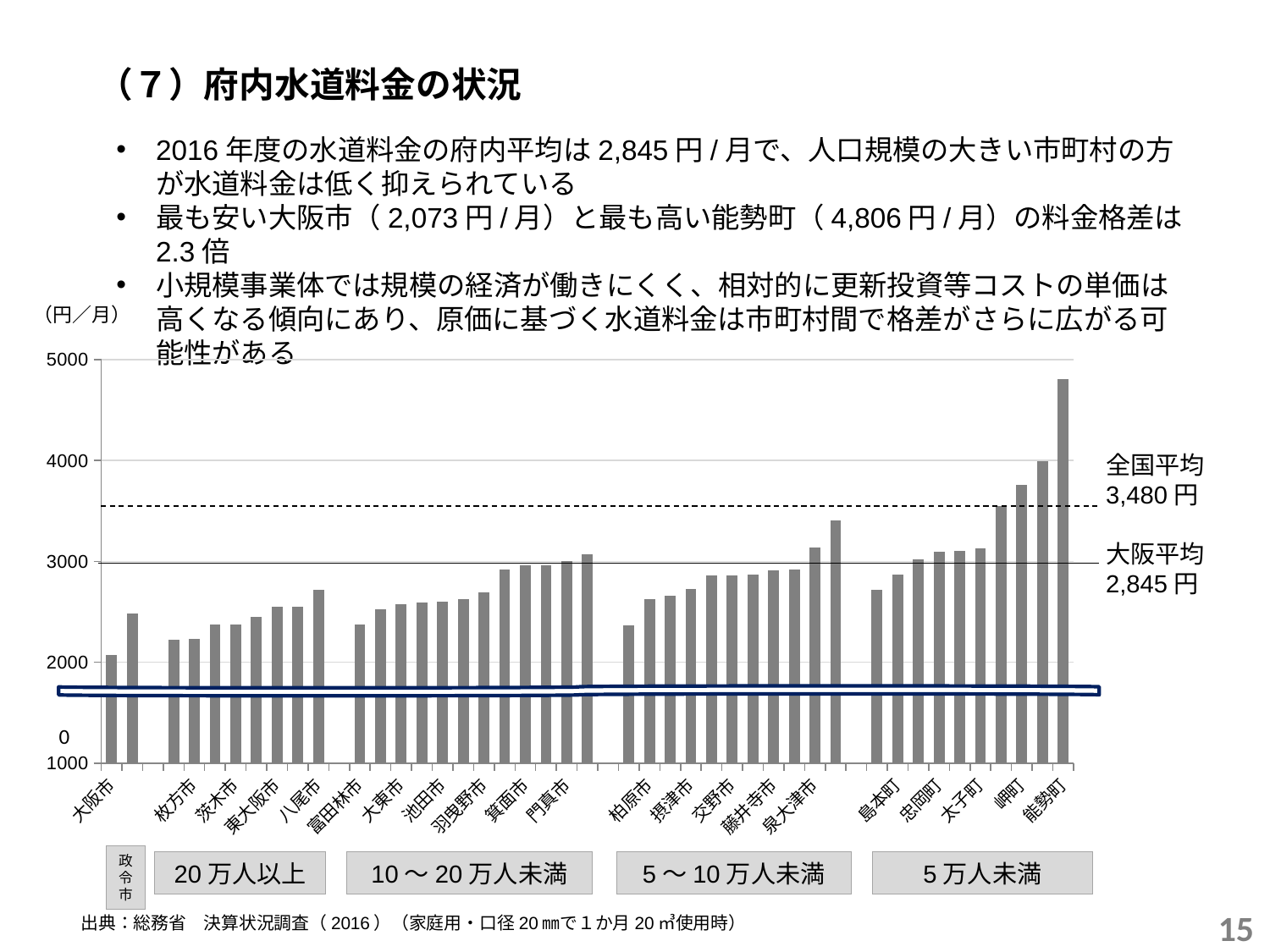

（７）府内水道料金の状況
2016年度の水道料金の府内平均は2,845円/月で、人口規模の大きい市町村の方が水道料金は低く抑えられている
最も安い大阪市（2,073円/月）と最も高い能勢町（4,806円/月）の料金格差は2.3倍
小規模事業体では規模の経済が働きにくく、相対的に更新投資等コストの単価は高くなる傾向にあり、原価に基づく水道料金は市町村間で格差がさらに広がる可能性がある
（円／月）

### Chart

| Category | 口径20㎜月20㎥料金税込 |
|---|---|
| 大阪市 | 2073.0 |
| 堺市 | 2484.0 |
|  | None |
| 吹田市 | 2224.0 |
| 枚方市 | 2235.0 |
| 高槻市 | 2376.0 |
| 茨木市 | 2376.0 |
| 豊中市 | 2451.0 |
| 東大阪市 | 2550.0 |
| 寝屋川市 | 2553.0 |
| 八尾市 | 2721.0 |
|  | None |
| 富田林市 | 2378.0 |
| 和泉市 | 2527.0 |
| 大東市 | 2577.0 |
| 守口市 | 2590.0 |
| 池田市 | 2602.0 |
| 岸和田市 | 2624.0 |
| 羽曳野市 | 2694.0 |
| 河内長野市 | 2921.0 |
| 箕面市 | 2958.0 |
| 泉佐野市 | 2959.0 |
| 門真市 | 3002.0 |
| 松原市 | 3067.0 |
|  | None |
| 貝塚市 | 2365.0 |
| 柏原市 | 2629.0 |
| 大阪狭山市 | 2656.0 |
| 摂津市 | 2728.0 |
| 高石市 | 2858.0 |
| 交野市 | 2864.0 |
| 四條畷市 | 2870.0 |
| 藤井寺市 | 2910.0 |
| 阪南市 | 2922.0 |
| 泉大津市 | 3140.0 |
| 泉南市 | 3408.0 |
|  | None |
| 熊取町 | 2720.0 |
| 島本町 | 2872.0 |
| 河南町 | 3024.0 |
| 忠岡町 | 3099.0 |
| 田尻町 | 3100.0 |
| 太子町 | 3132.0 |
| 千早赤阪村 | 3548.0 |
| 岬町 | 3760.0 |
| 豊能町 | 3996.0 |
| 能勢町 | 4806.0 |
全国平均
3,480円

大阪平均
2,845円

0
政令市
20万人以上
10～20万人未満
5～10万人未満
5万人未満
15
出典：総務省　決算状況調査（2016）（家庭用・口径20㎜で１か月20㎥使用時）